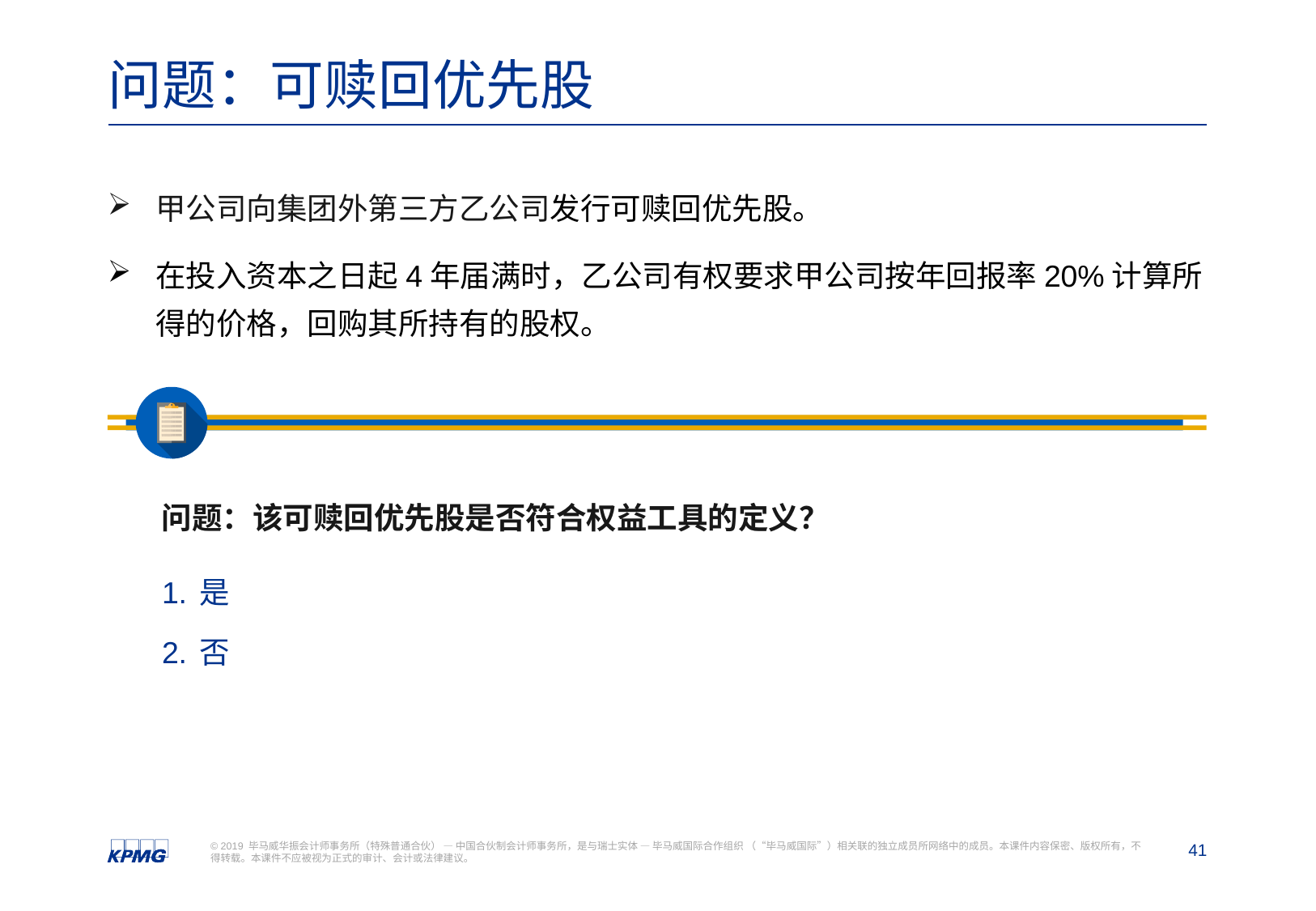

# 问题：可赎回优先股
甲公司向集团外第三方乙公司发行可赎回优先股。
在投入资本之日起4年届满时，乙公司有权要求甲公司按年回报率20%计算所得的价格，回购其所持有的股权。

问题：该可赎回优先股是否符合权益工具的定义？
是
否